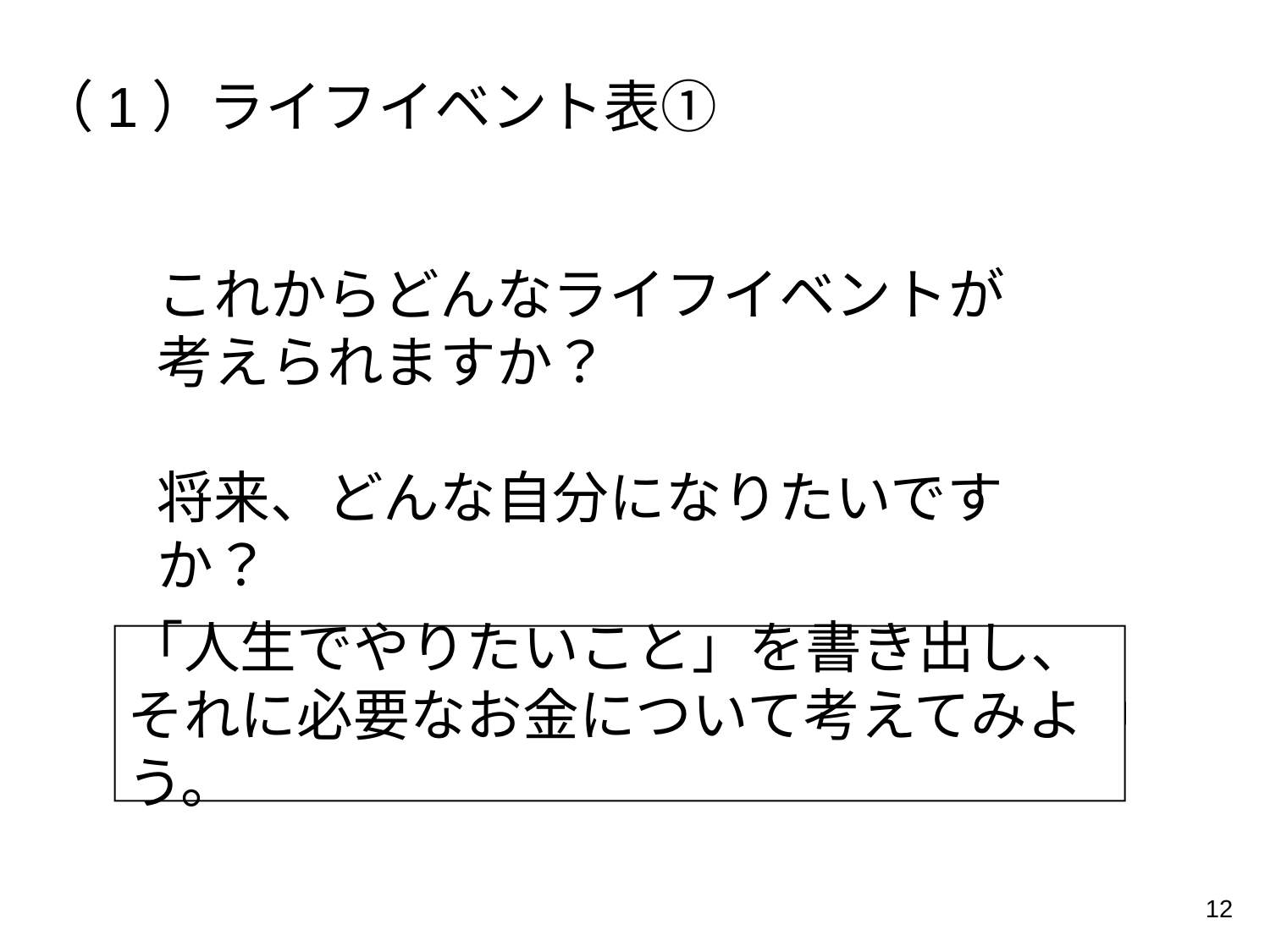

（1）ライフイベント表①
これからどんなライフイベントが
考えられますか？

将来、どんな自分になりたいですか？
「人生でやりたいこと」を書き出し、それに必要なお金について考えてみよう。
12